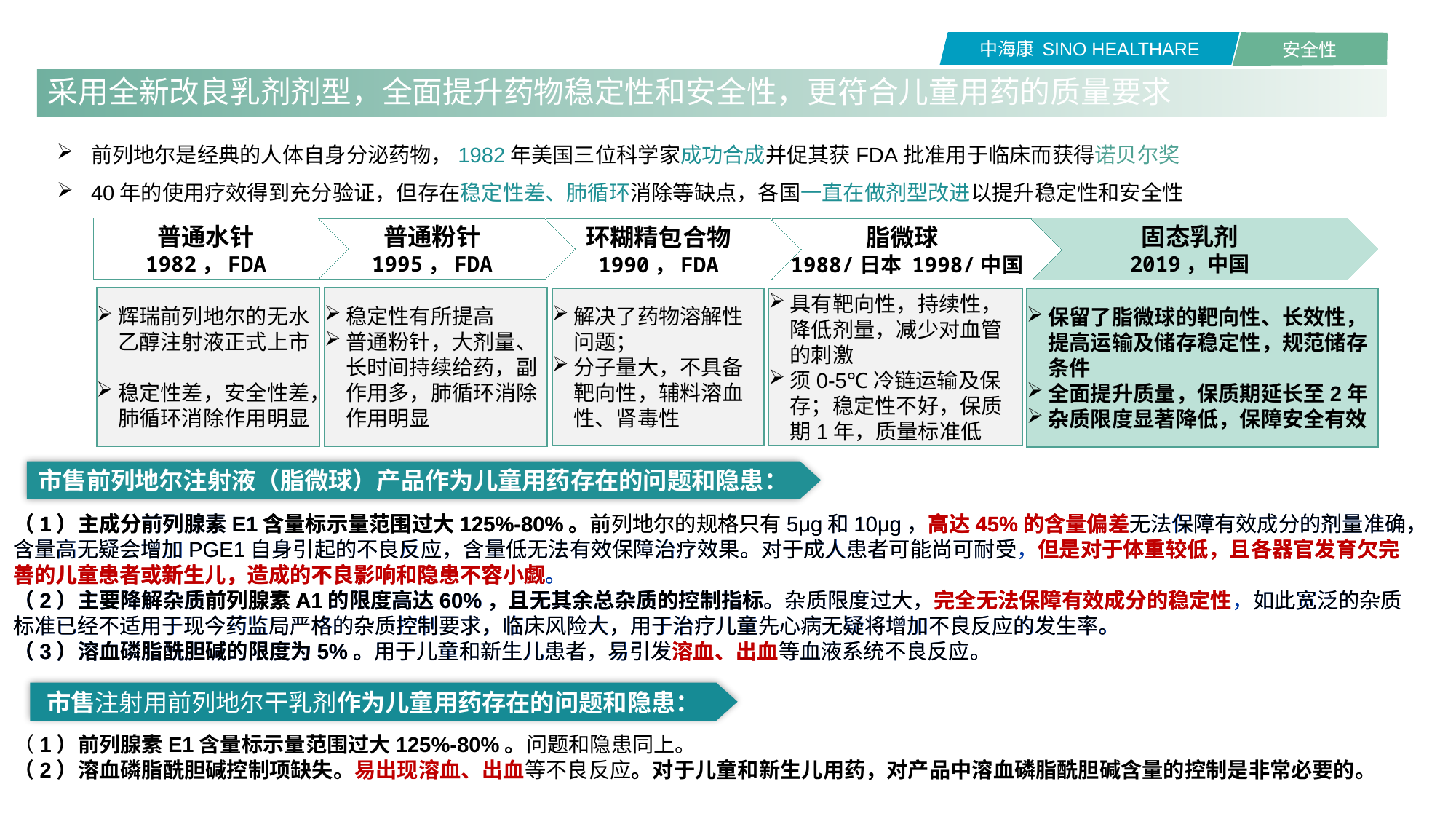

采用全新改良乳剂剂型，全面提升药物稳定性和安全性，更符合儿童用药的质量要求
前列地尔是经典的人体自身分泌药物，1982年美国三位科学家成功合成并促其获FDA批准用于临床而获得诺贝尔奖
40年的使用疗效得到充分验证，但存在稳定性差、肺循环消除等缺点，各国一直在做剂型改进以提升稳定性和安全性
普通水针
1982，FDA
固态乳剂
2019，中国
普通粉针
1995，FDA
环糊精包合物
1990，FDA
脂微球
1988/日本 1998/中国
辉瑞前列地尔的无水乙醇注射液正式上市

稳定性差，安全性差，肺循环消除作用明显
稳定性有所提高
普通粉针，大剂量、长时间持续给药，副作用多，肺循环消除作用明显
解决了药物溶解性问题；
分子量大，不具备靶向性，辅料溶血性、肾毒性
保留了脂微球的靶向性、长效性，提高运输及储存稳定性，规范储存条件
全面提升质量，保质期延长至2年
杂质限度显著降低，保障安全有效
具有靶向性，持续性，降低剂量，减少对血管的刺激
须0-5℃冷链运输及保存；稳定性不好，保质期1年，质量标准低
市售前列地尔注射液（脂微球）产品作为儿童用药存在的问题和隐患：
（1）主成分前列腺素E1含量标示量范围过大125%-80%。前列地尔的规格只有5μg和10μg，高达45%的含量偏差无法保障有效成分的剂量准确，含量高无疑会增加PGE1自身引起的不良反应，含量低无法有效保障治疗效果。对于成人患者可能尚可耐受，但是对于体重较低，且各器官发育欠完善的儿童患者或新生儿，造成的不良影响和隐患不容小觑。
（2）主要降解杂质前列腺素A1的限度高达60%，且无其余总杂质的控制指标。杂质限度过大，完全无法保障有效成分的稳定性，如此宽泛的杂质标准已经不适用于现今药监局严格的杂质控制要求，临床风险大，用于治疗儿童先心病无疑将增加不良反应的发生率。
（3）溶血磷脂酰胆碱的限度为5%。用于儿童和新生儿患者，易引发溶血、出血等血液系统不良反应。

（1）主成分前列腺素E1含量标示量范围过大125%-80%。前列地尔的规格只有5μg和10μg，高达45%的含量偏差无法保障有效成分的剂量准确，含量高无疑会增加PGE1自身引起的不良反应，含量低无法有效保障治疗效果。对于成人患者可能尚可耐受，但是对于体重较低，且各器官发育欠完善的儿童患者或新生儿，造成的不良影响和隐患不容小觑。
（2）主要降解杂质前列腺素A1的限度高达60%，且无其余总杂质的控制指标。杂质限度过大，完全无法保障有效成分的稳定性，如此宽泛的杂质标准已经不适用于现今药监局严格的杂质控制要求，临床风险大，用于治疗儿童先心病无疑将增加不良反应的发生率。
（3）溶血磷脂酰胆碱的限度为5%。用于儿童和新生儿患者，易引发溶血、出血等血液系统不良反应。

市售注射用前列地尔干乳剂作为儿童用药存在的问题和隐患：
（1）前列腺素E1含量标示量范围过大125%-80%。问题和隐患同上。
（2）溶血磷脂酰胆碱控制项缺失。易出现溶血、出血等不良反应。对于儿童和新生儿用药，对产品中溶血磷脂酰胆碱含量的控制是非常必要的。